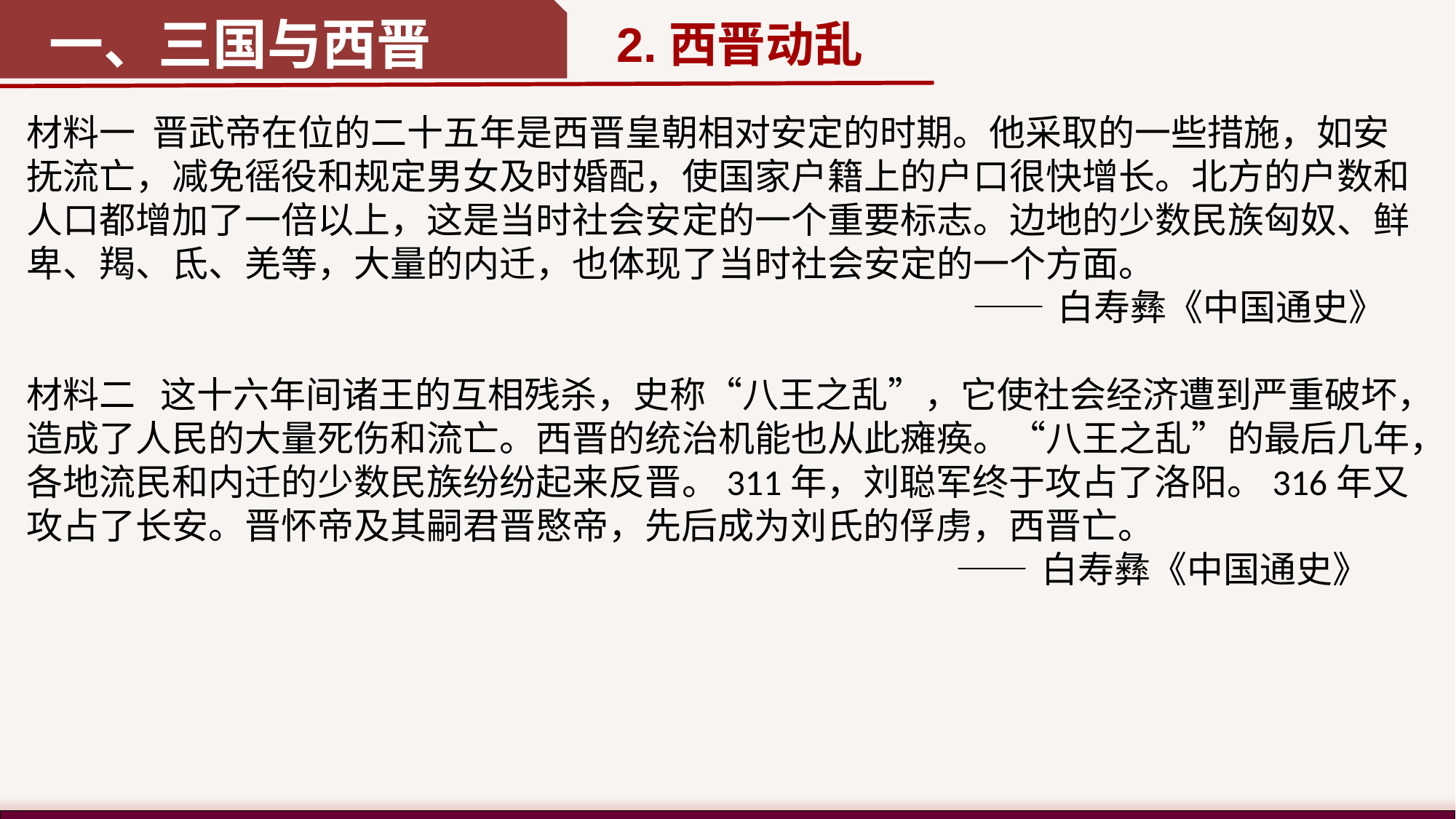

一、三国与西晋
2.西晋动乱
材料一  晋武帝在位的二十五年是西晋皇朝相对安定的时期。他采取的一些措施，如安抚流亡，减免徭役和规定男女及时婚配，使国家户籍上的户口很快增长。北方的户数和人口都增加了一倍以上，这是当时社会安定的一个重要标志。边地的少数民族匈奴、鲜卑、羯、氐、羌等，大量的内迁，也体现了当时社会安定的一个方面。
                                                                                                                    ——白寿彝《中国通史》

材料二   这十六年间诸王的互相残杀，史称“八王之乱”，它使社会经济遭到严重破坏，造成了人民的大量死伤和流亡。西晋的统治机能也从此瘫痪。“八王之乱”的最后几年，各地流民和内迁的少数民族纷纷起来反晋。311年，刘聪军终于攻占了洛阳。316年又攻占了长安。晋怀帝及其嗣君晋愍帝，先后成为刘氏的俘虏，西晋亡。
                                                                                                                  ——白寿彝《中国通史》